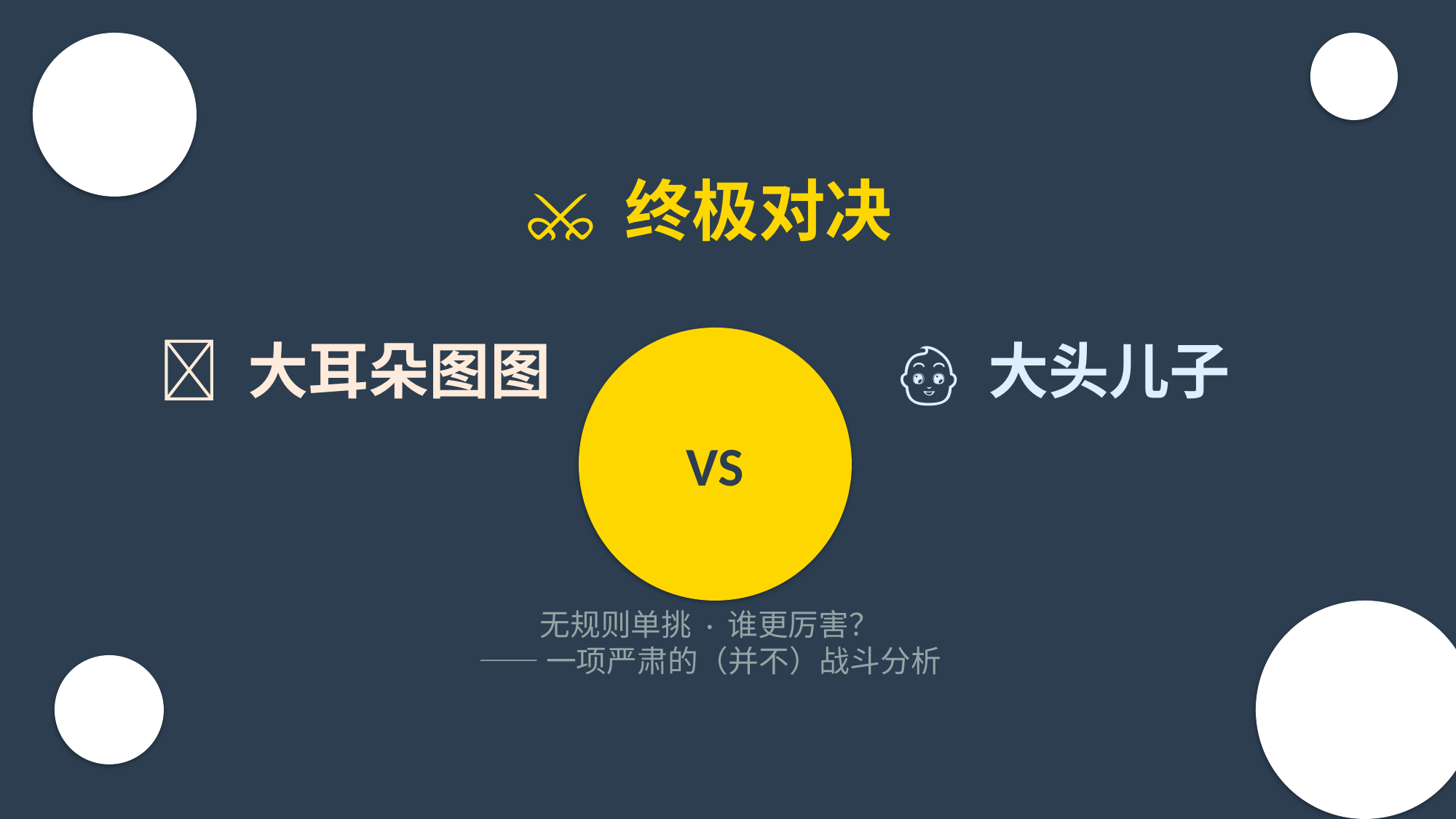

⚔️ 终极对决
🦻 大耳朵图图
VS
👶 大头儿子
无规则单挑 · 谁更厉害？
—— 一项严肃的（并不）战斗分析